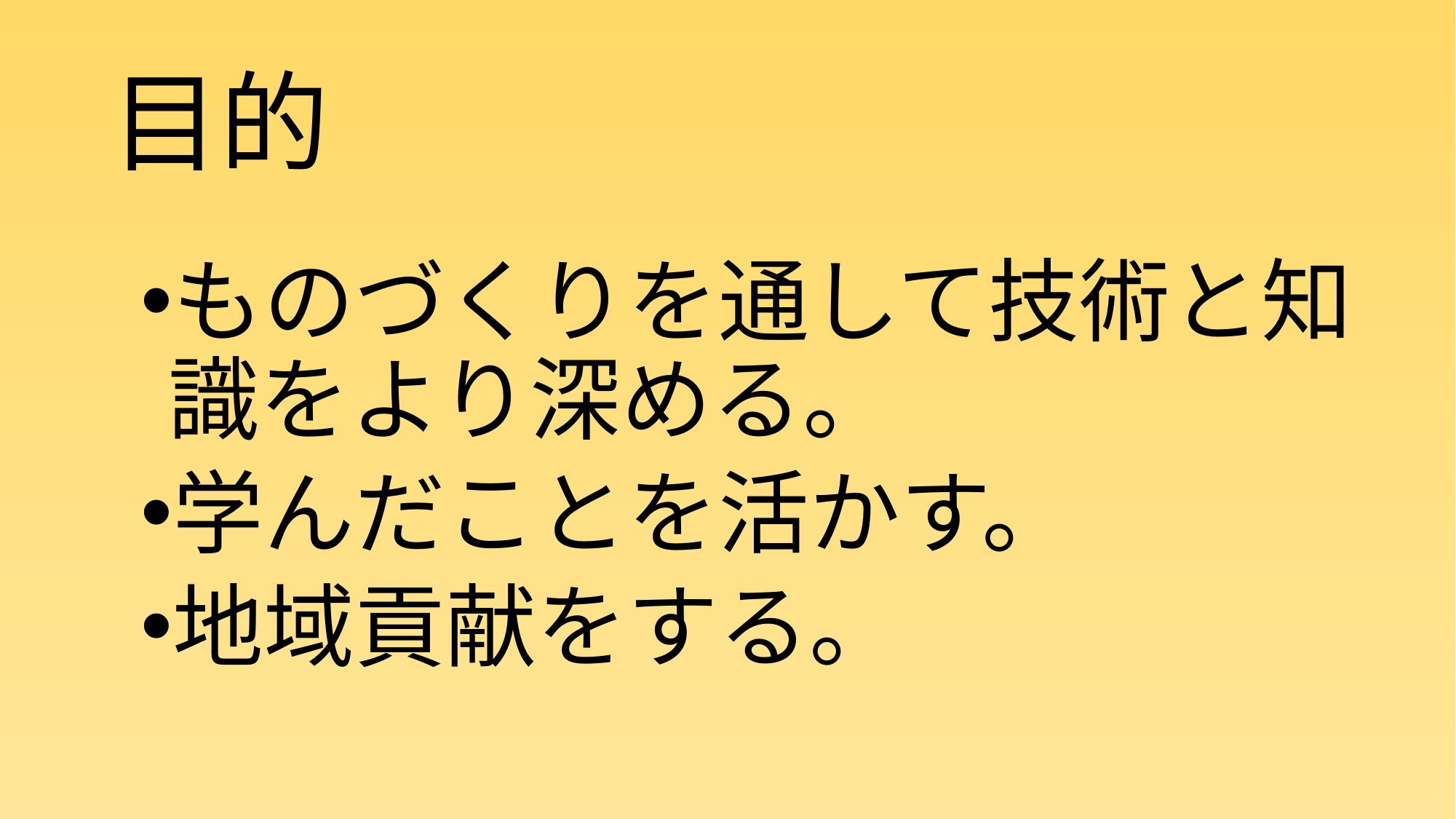

# 目的
ものづくりを通して技術と知識をより深める。
学んだことを活かす。
地域貢献をする。